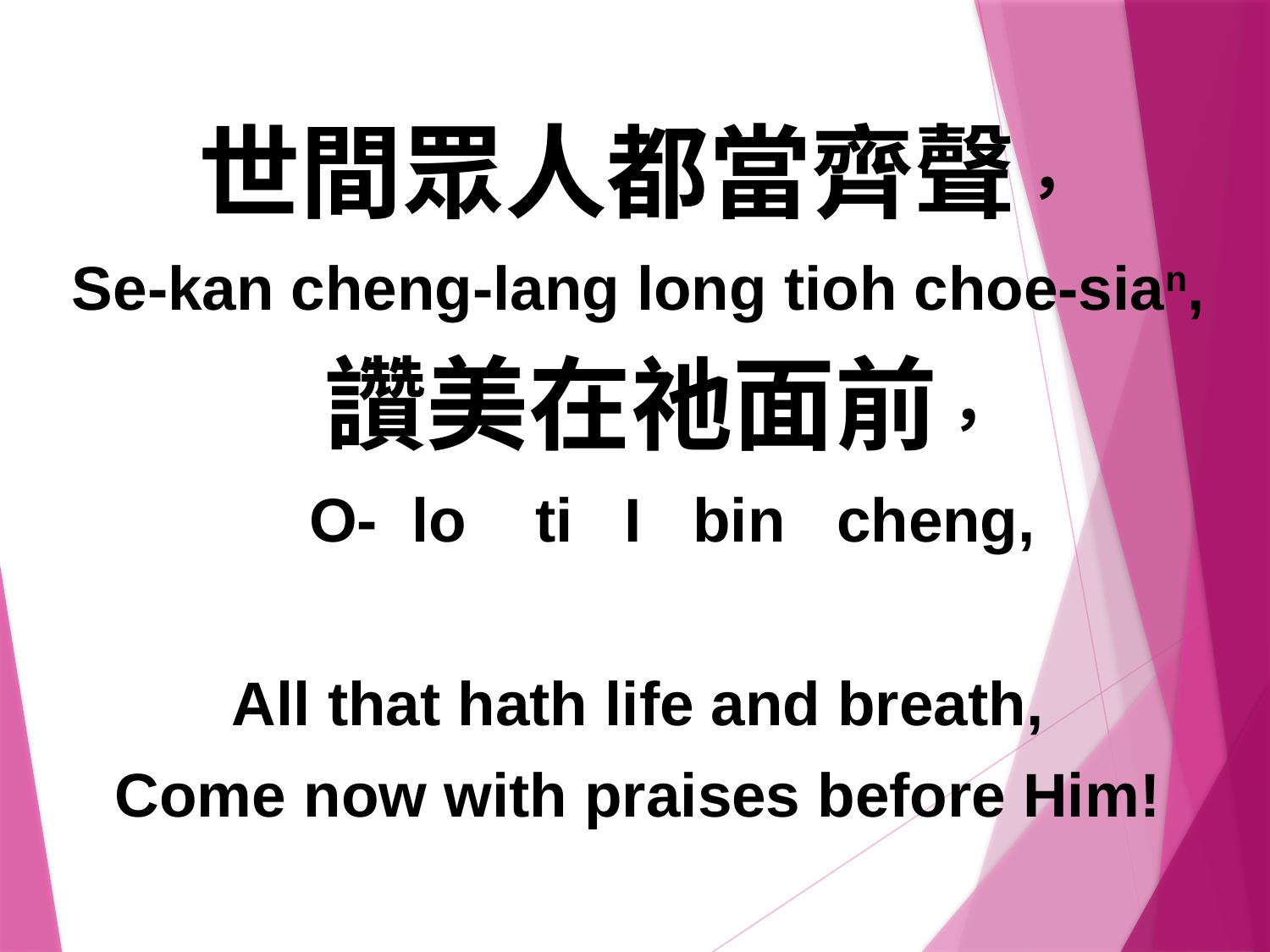

世間眾人都當齊聲，
Se-kan cheng-lang long tioh choe-sian,
 讚美在祂面前，
    O-  lo    ti   I   bin   cheng,

All that hath life and breath,
Come now with praises before Him!